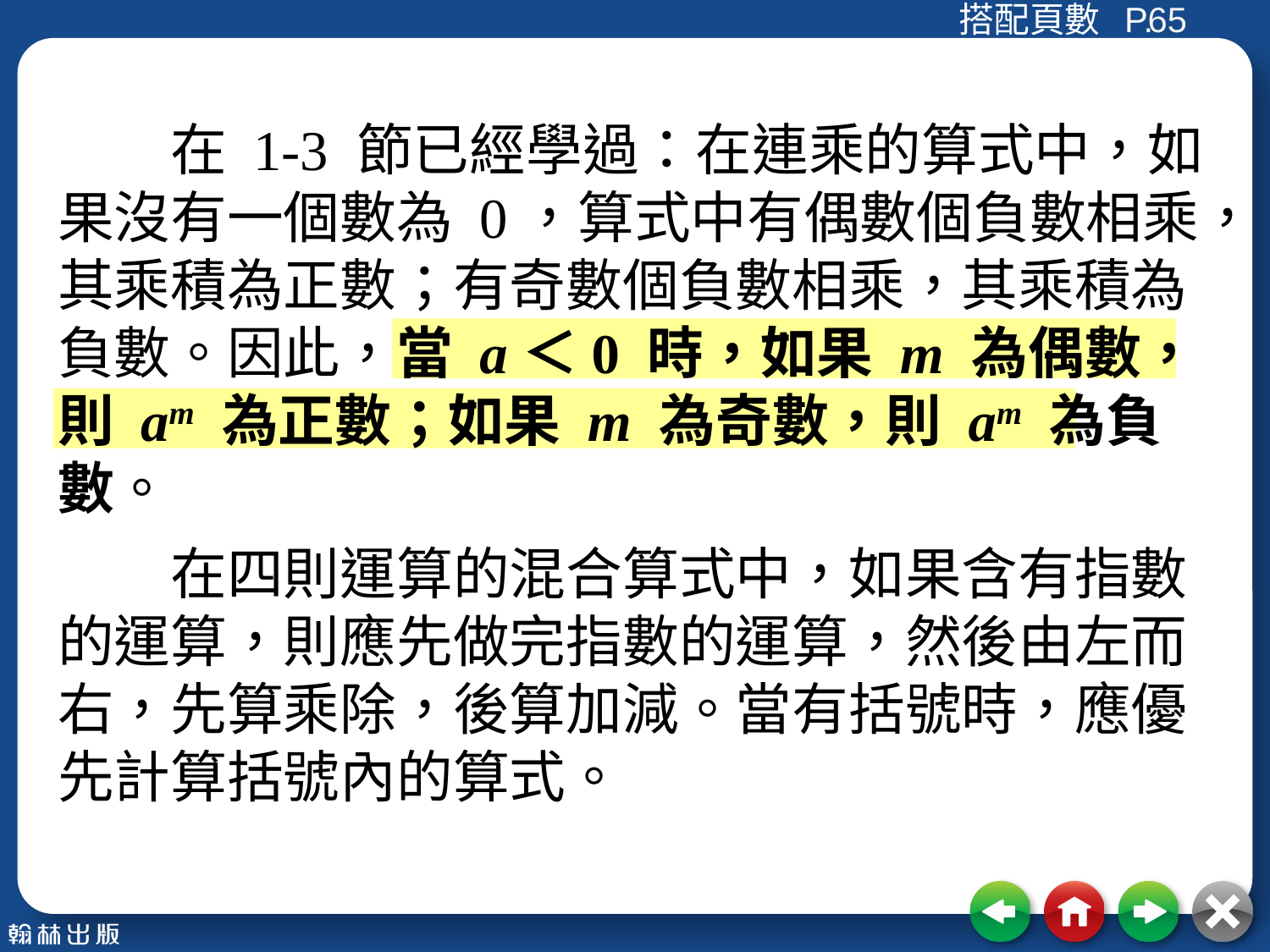

65
　　在 1-3 節已經學過：在連乘的算式中，如果沒有一個數為 0，算式中有偶數個負數相乘，其乘積為正數；有奇數個負數相乘，其乘積為負數。因此，當 a＜0 時，如果 m 為偶數，則 am 為正數；如果 m 為奇數，則 am 為負數。
　　在四則運算的混合算式中，如果含有指數的運算，則應先做完指數的運算，然後由左而右，先算乘除，後算加減。當有括號時，應優先計算括號內的算式。